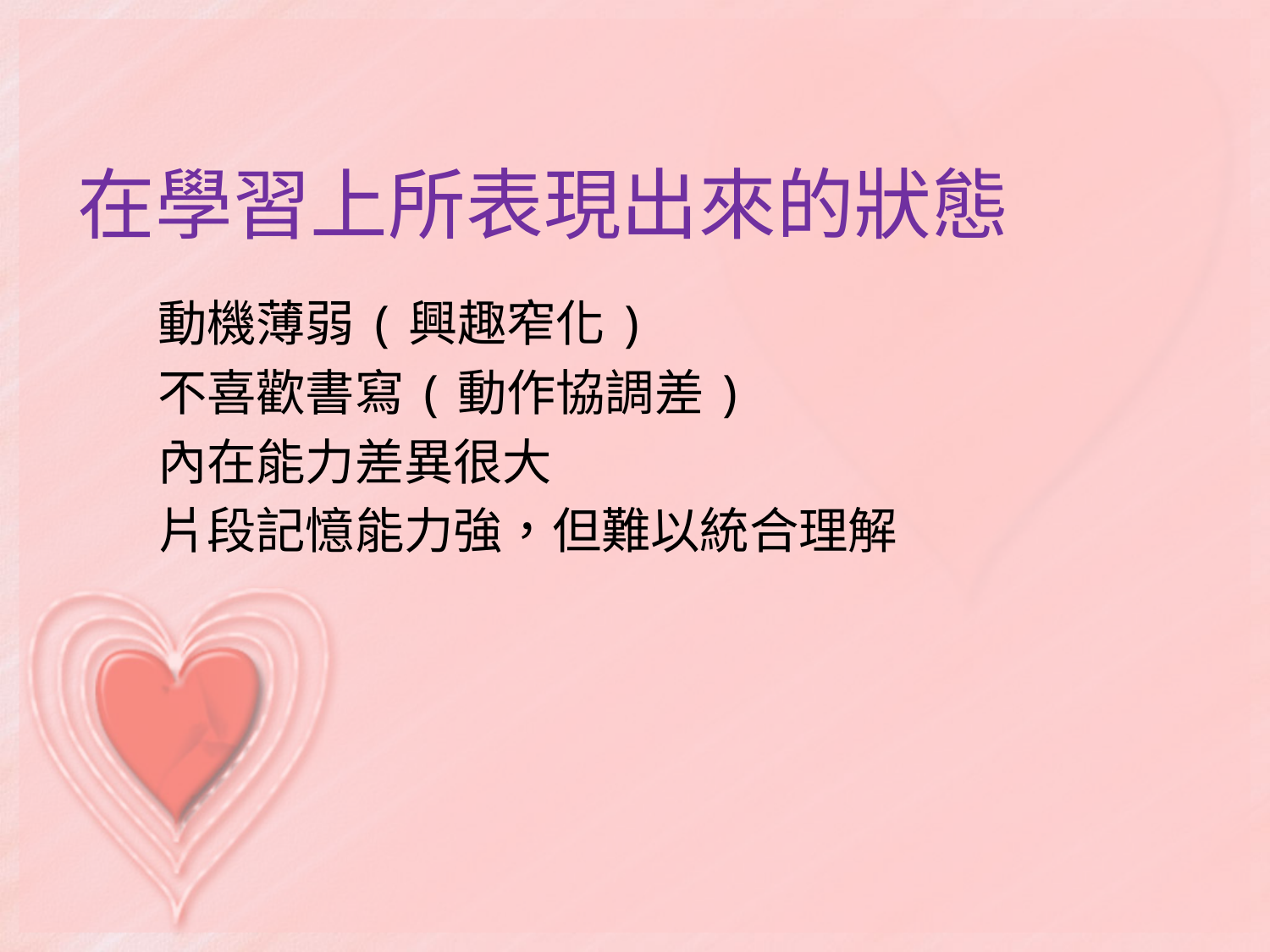

# 在學習上所表現出來的狀態
動機薄弱(興趣窄化)
不喜歡書寫(動作協調差)
內在能力差異很大
片段記憶能力強，但難以統合理解